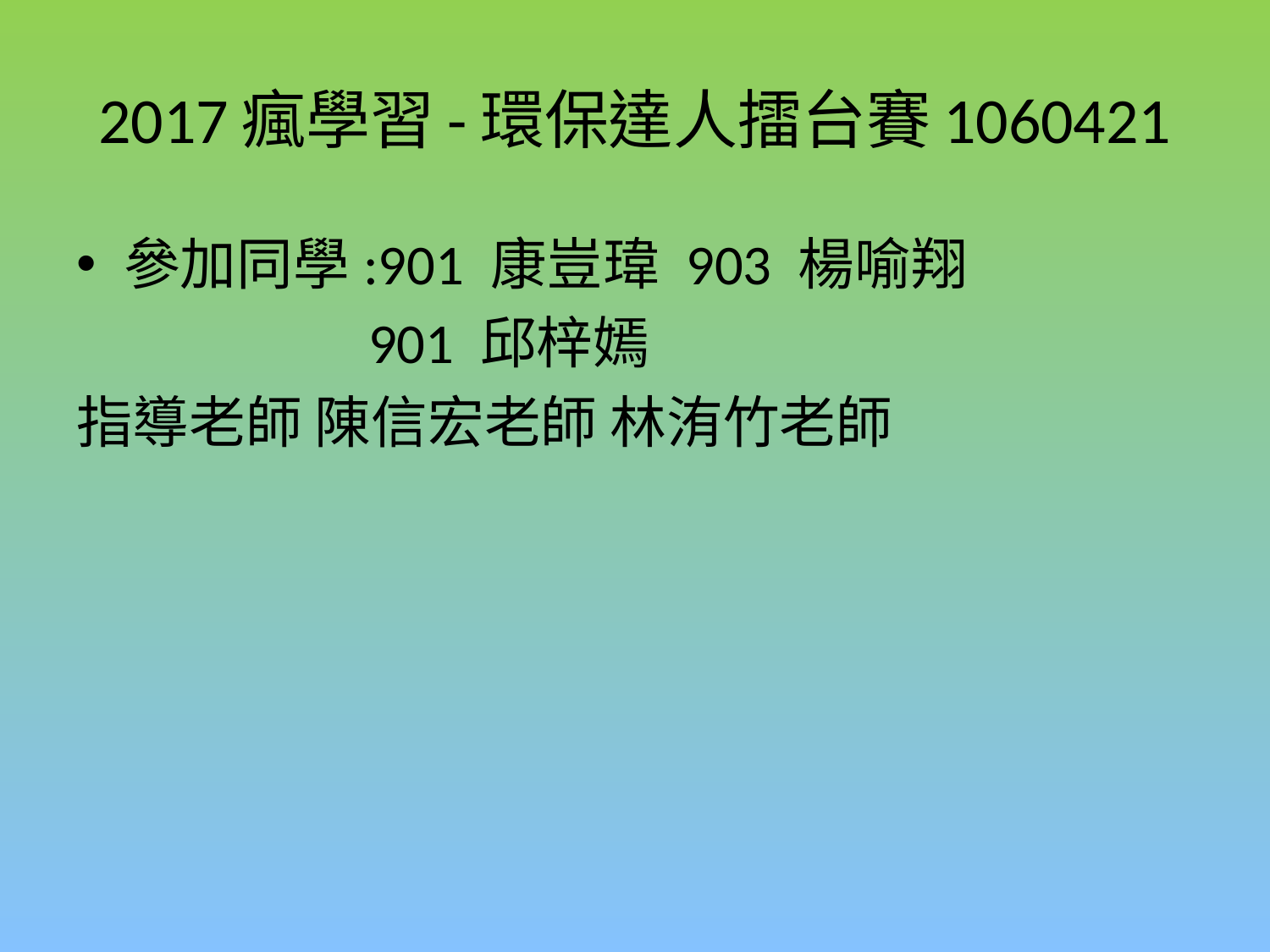

# 2017瘋學習-環保達人擂台賽1060421
參加同學:901 康豈瑋 903 楊喻翔
                       901 邱梓嫣
指導老師 陳信宏老師 林洧竹老師